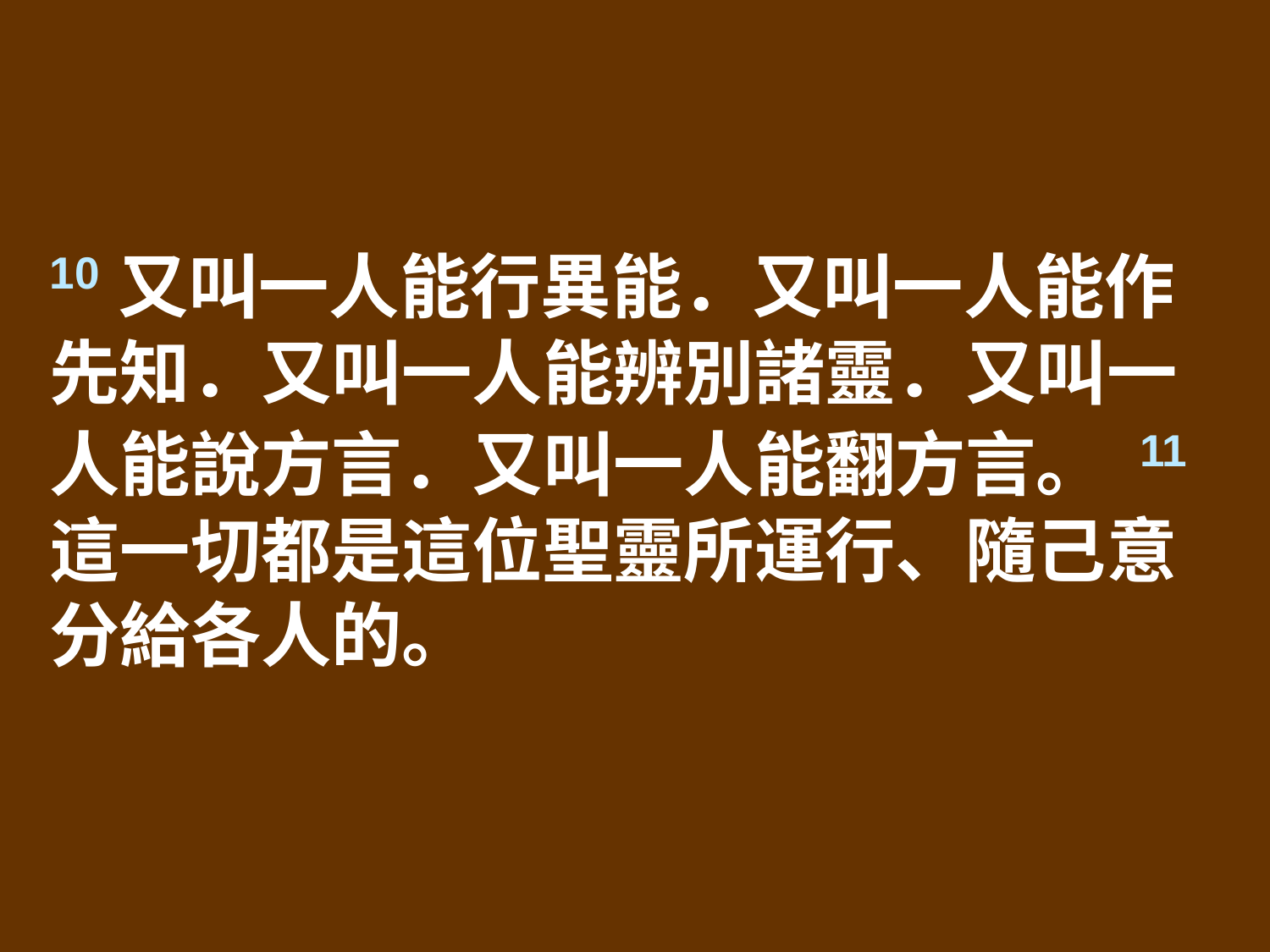

10又叫一人能行異能．又叫一人能作先知．又叫一人能辨別諸靈．又叫一人能說方言．又叫一人能翻方言。 11這一切都是這位聖靈所運行、隨己意分給各人的。